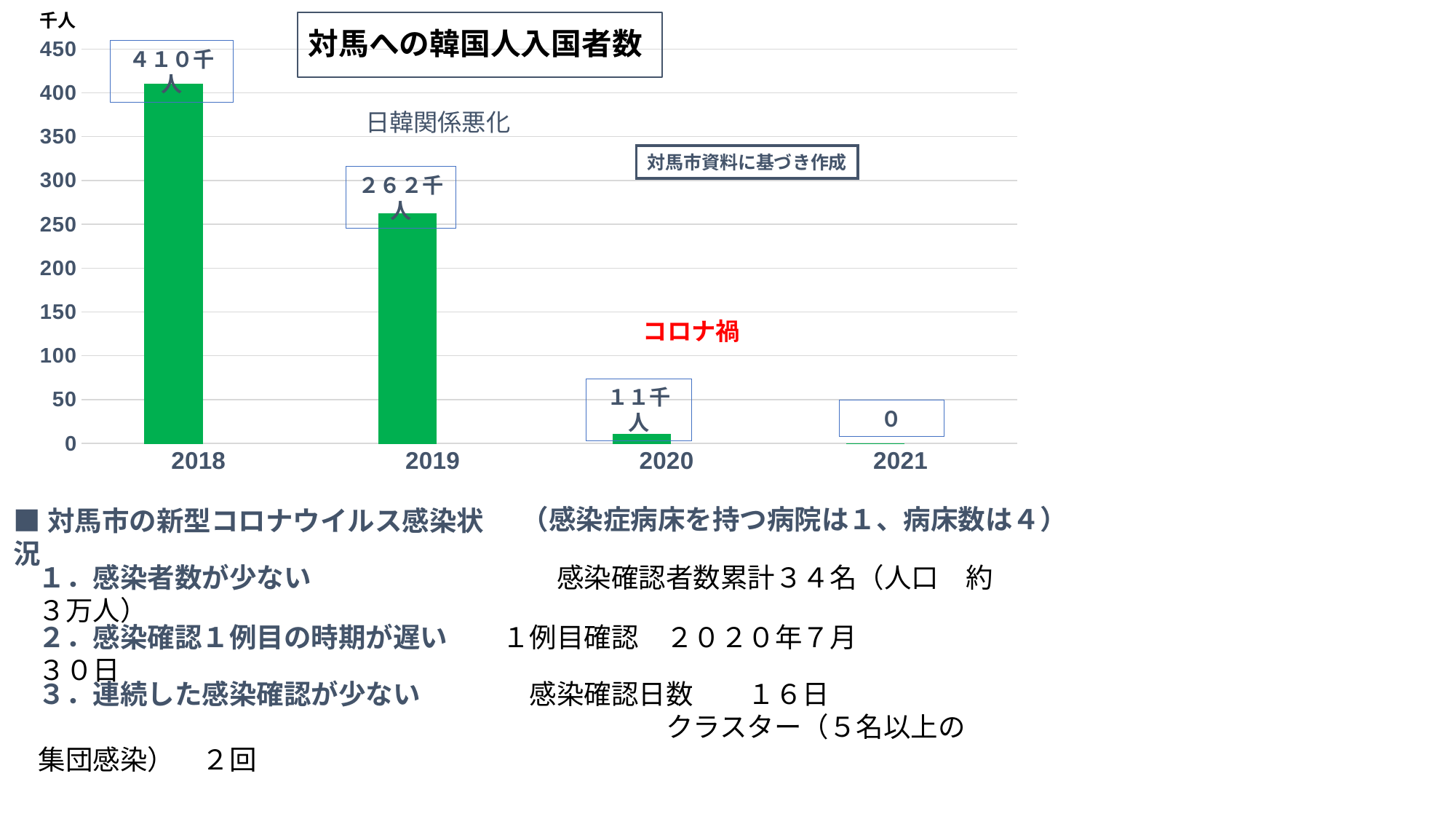

千人
# 対馬への韓国人入国者数

### Chart

| Category | 系列 1 | 列1 | 列2 |
|---|---|---|---|
| 2018 | 410.0 | None | None |
| 2019 | 262.0 | None | None |
| 2020 | 10.0 | None | None |
| 2021 | 0.0 | None | None |
４１０千人
日韓関係悪化
対馬市資料に基づき作成
２６２千人
コロナ禍
１１千人
０
（感染症病床を持つ病院は１、病床数は４）
■対馬市の新型コロナウイルス感染状況
１．感染者数が少ない　　　　　　　　　感染確認者数累計３４名（人口　約３万人）
２．感染確認１例目の時期が遅い　　１例目確認　２０２０年７月３０日

３．連続した感染確認が少ない　　　　感染確認日数　　１６日
　　　　　　　　　　　　　　　　　　　　　　　クラスター（５名以上の集団感染）　２回